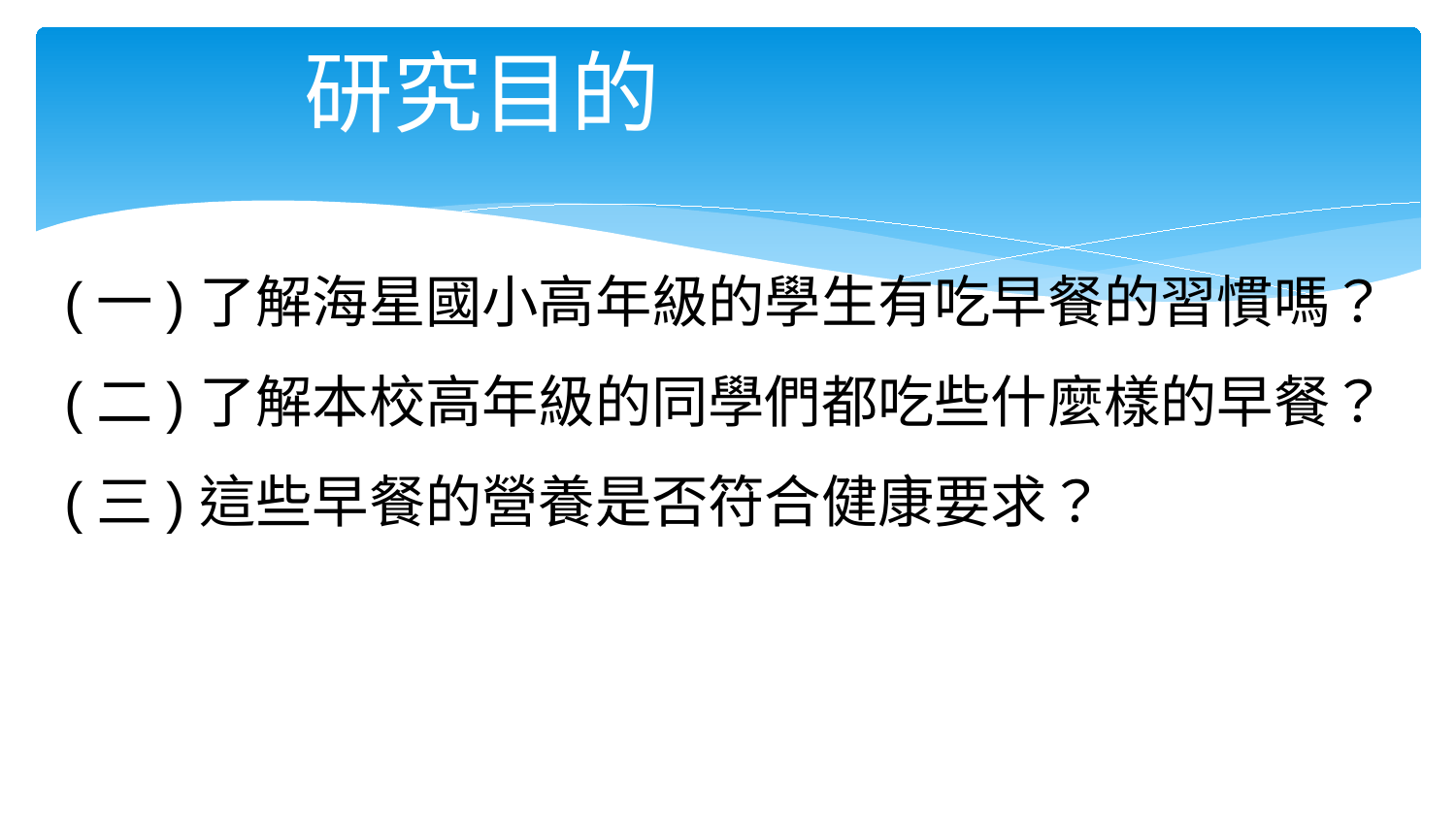

# 研究目的

(一)了解海星國小高年級的學生有吃早餐的習慣嗎？
(二)了解本校高年級的同學們都吃些什麼樣的早餐？
(三)這些早餐的營養是否符合健康要求？